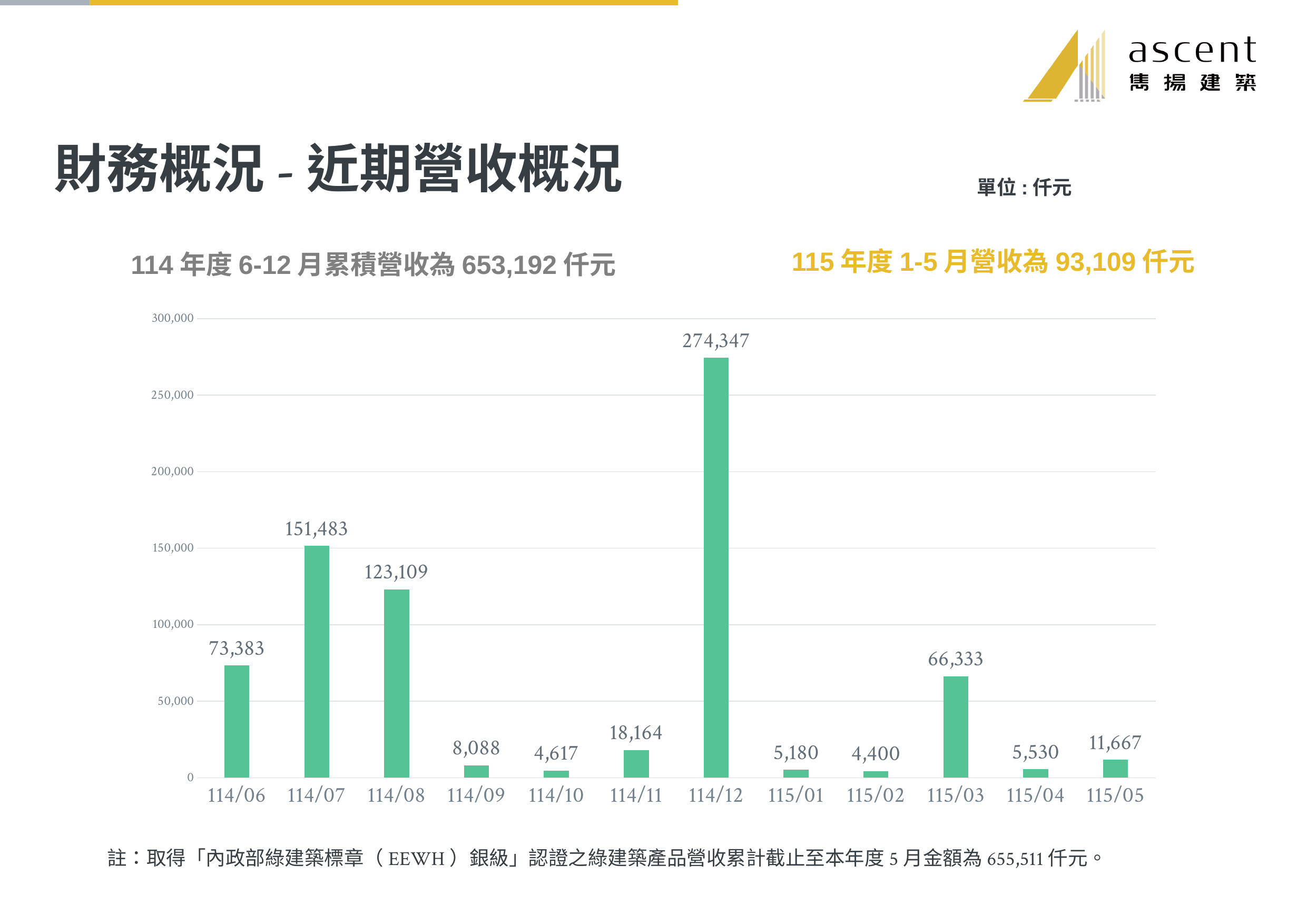

# 財務概況-近期營收概況
單位:仟元
115年度1-5月營收為93,109仟元
114年度6-12月累積營收為653,192仟元

### Chart

| Category |  |
|---|---|
| 114/06 | 73383387.0 |
| 114/07 | 151483069.0 |
| 114/08 | 123108965.0 |
| 114/09 | 8088045.0 |
| 114/10 | 4616757.0 |
| 114/11 | 18164142.0 |
| 114/12 | 274347318.0 |
| 115/01 | 5179792.0 |
| 115/02 | 4399604.0 |
| 115/03 | 66332741.0 |
| 115/04 | 5529856.0 |
| 115/05 | 11666930.0 |
註：取得「內政部綠建築標章（EEWH）銀級」認證之綠建築產品營收累計截止至本年度5月金額為655,511仟元。